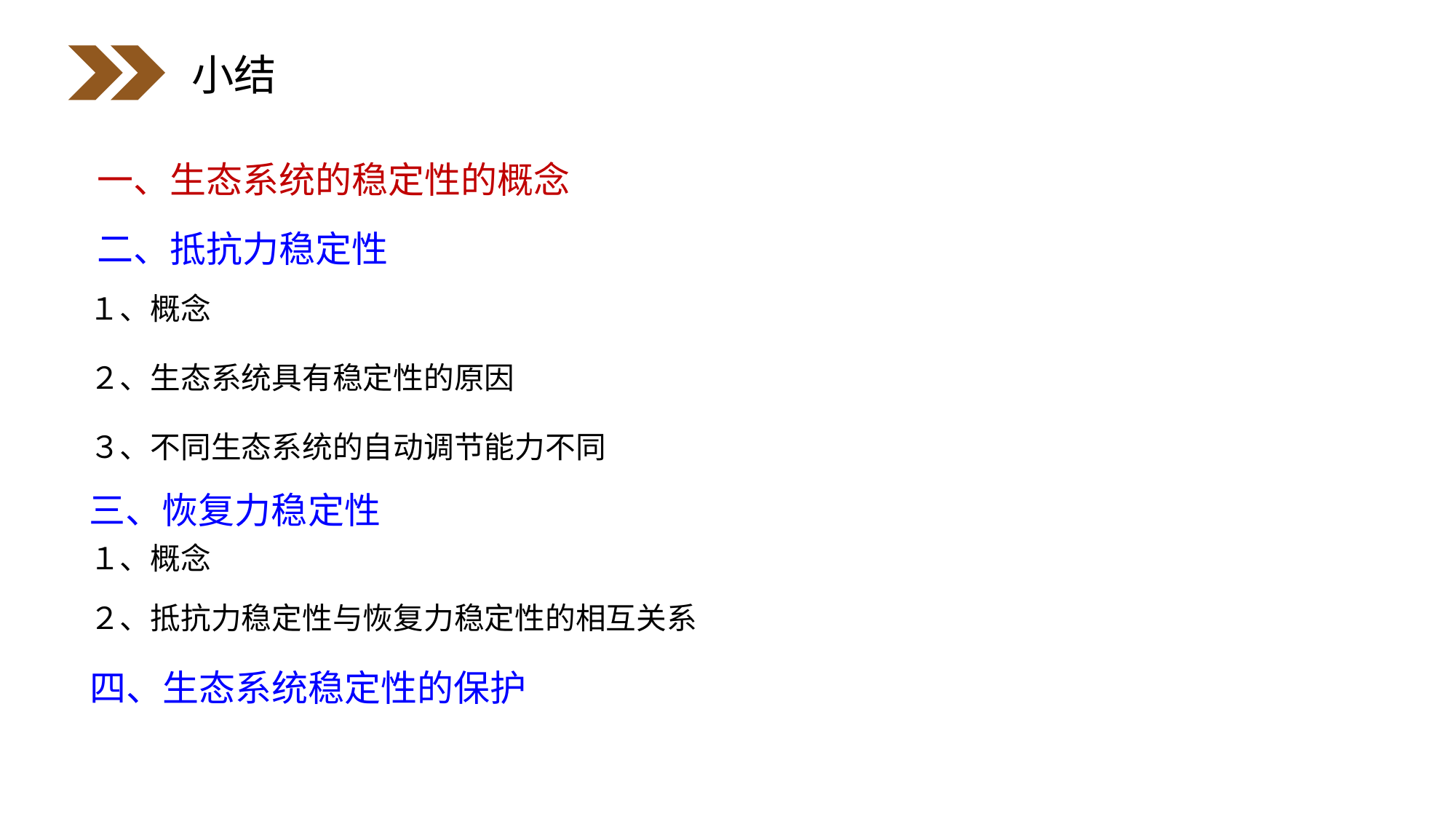

小结
一、生态系统的稳定性的概念
二、抵抗力稳定性
１、概念
２、生态系统具有稳定性的原因
３、不同生态系统的自动调节能力不同
三、恢复力稳定性
１、概念
２、抵抗力稳定性与恢复力稳定性的相互关系
四、生态系统稳定性的保护